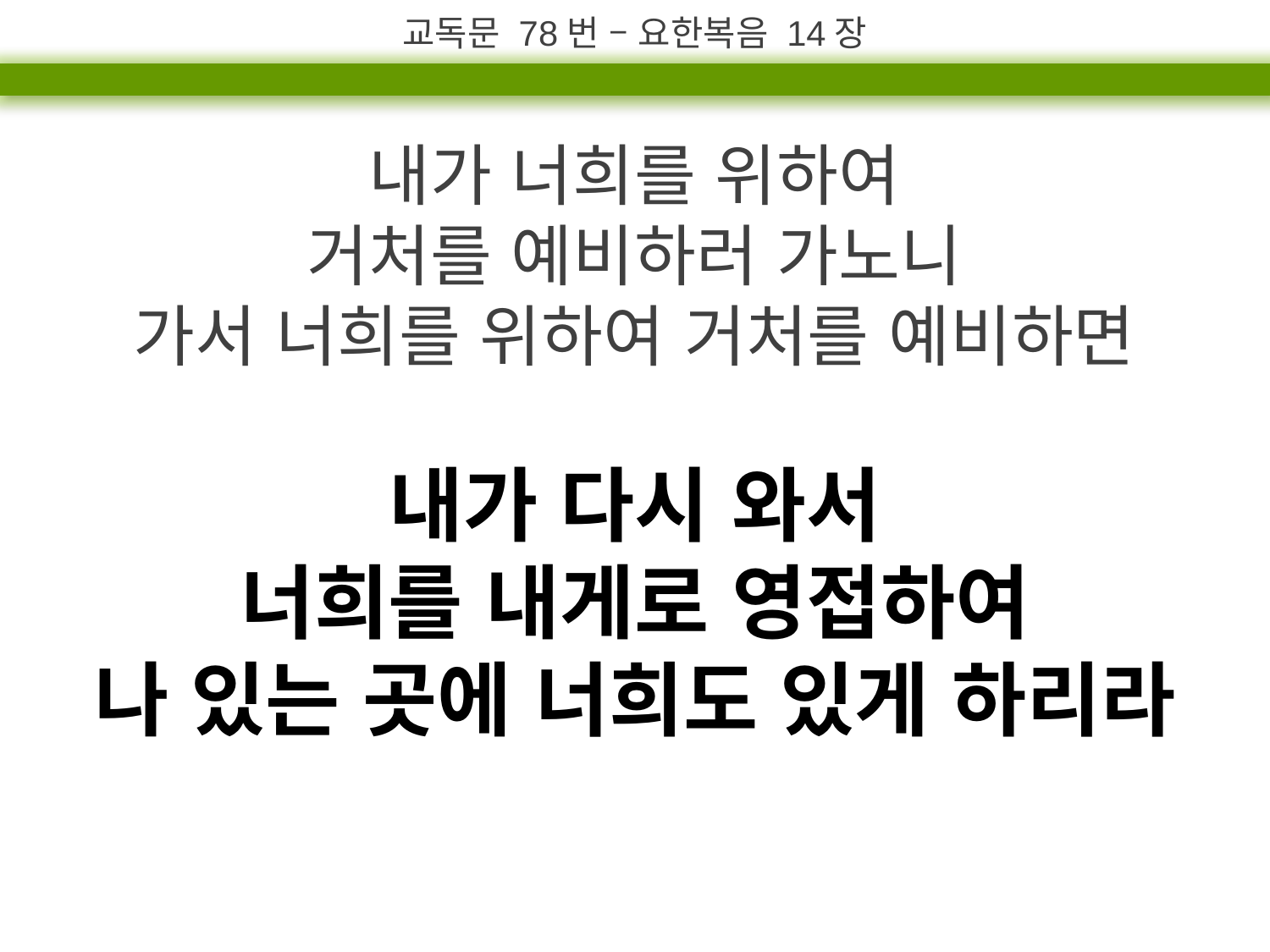

교독문 78번 – 요한복음 14장

내가 너희를 위하여
거처를 예비하러 가노니
가서 너희를 위하여 거처를 예비하면
내가 다시 와서
너희를 내게로 영접하여
나 있는 곳에 너희도 있게 하리라